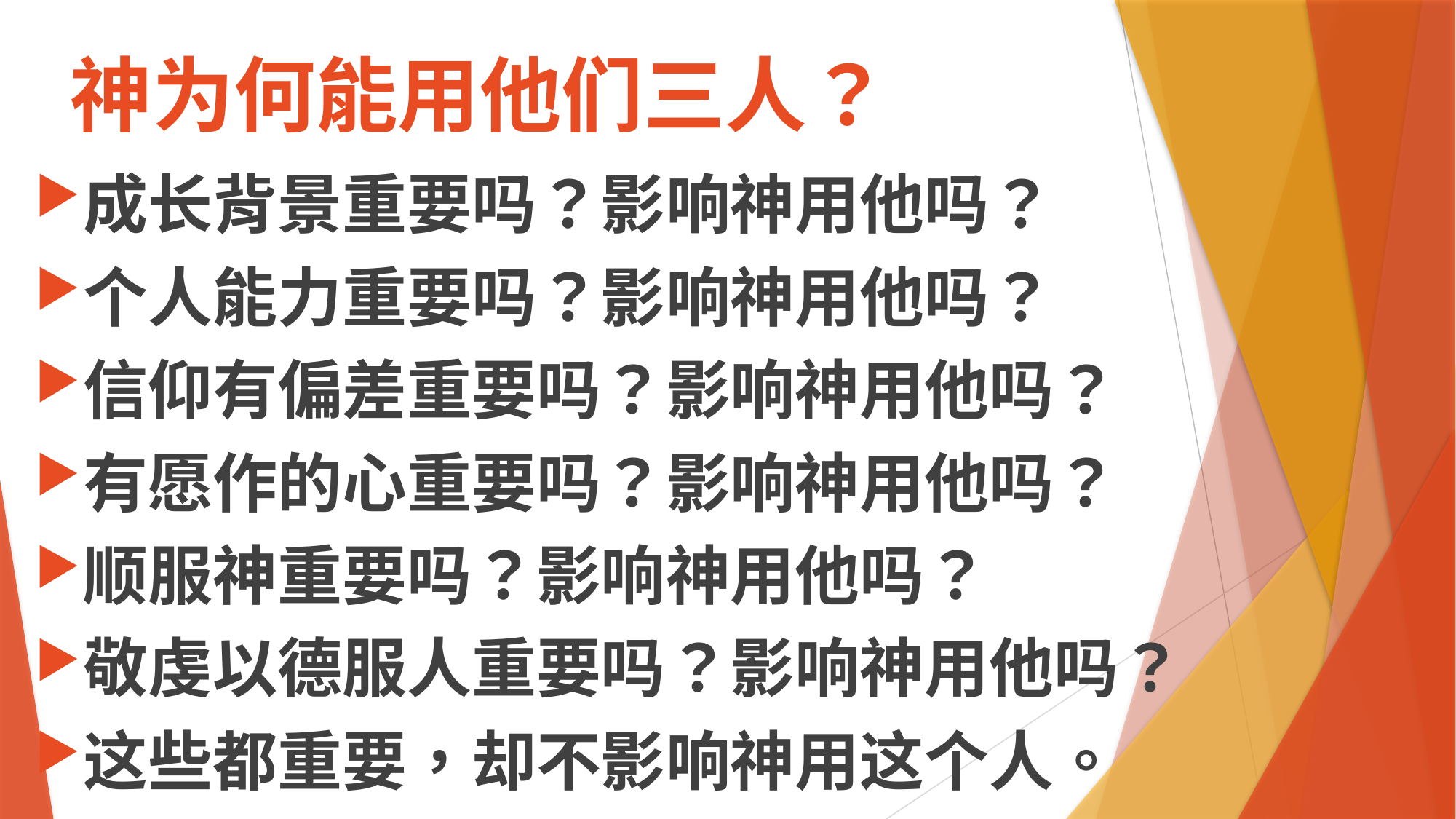

# 神为何能用他们三人？
成长背景重要吗？影响神用他吗？
个人能力重要吗？影响神用他吗？
信仰有偏差重要吗？影响神用他吗？
有愿作的心重要吗？影响神用他吗？
顺服神重要吗？影响神用他吗？
敬虔以德服人重要吗？影响神用他吗？
这些都重要，却不影响神用这个人。